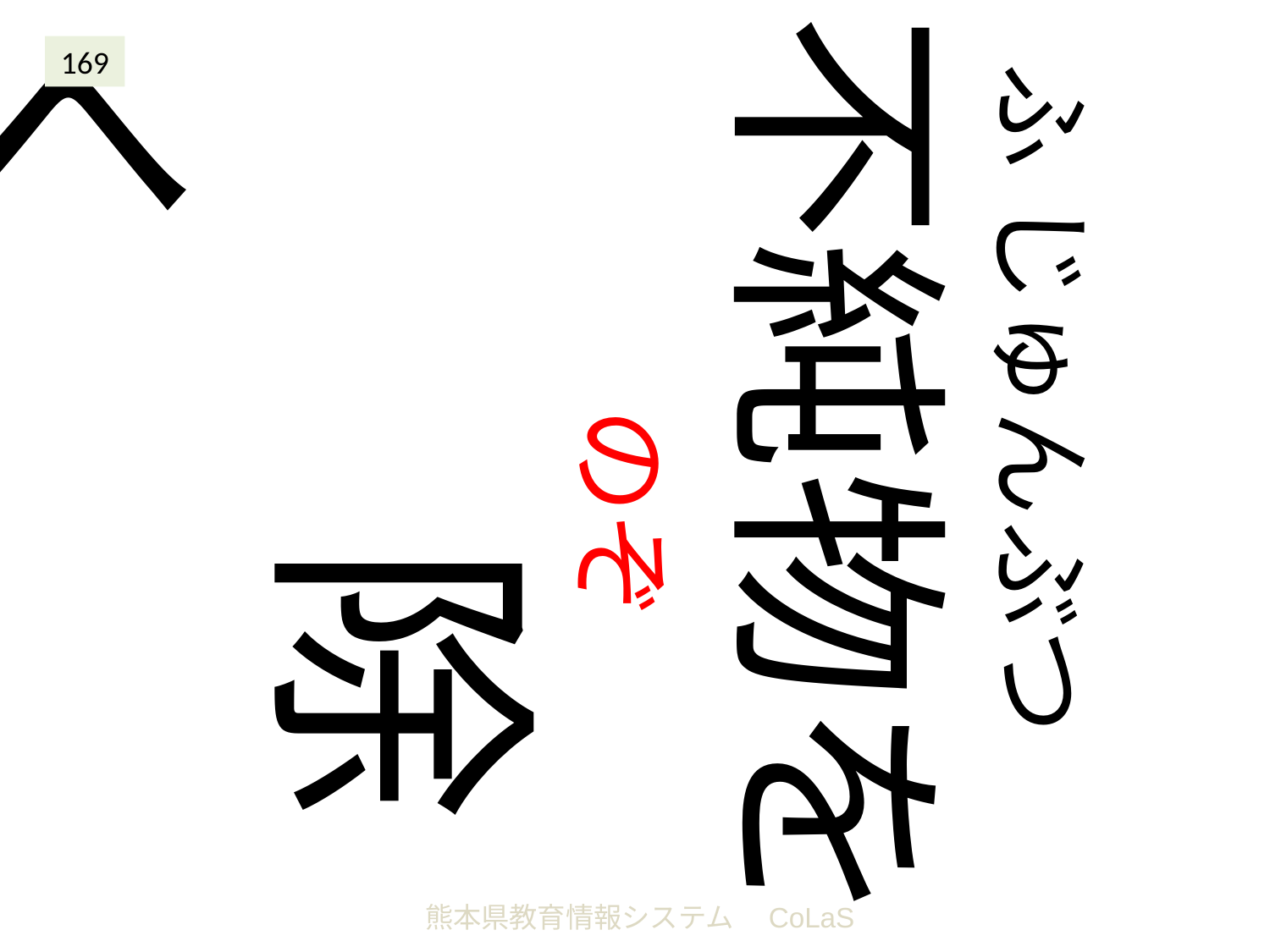

不純物を

　　除く
169
ふ
じゅん
のぞ
ぶつ